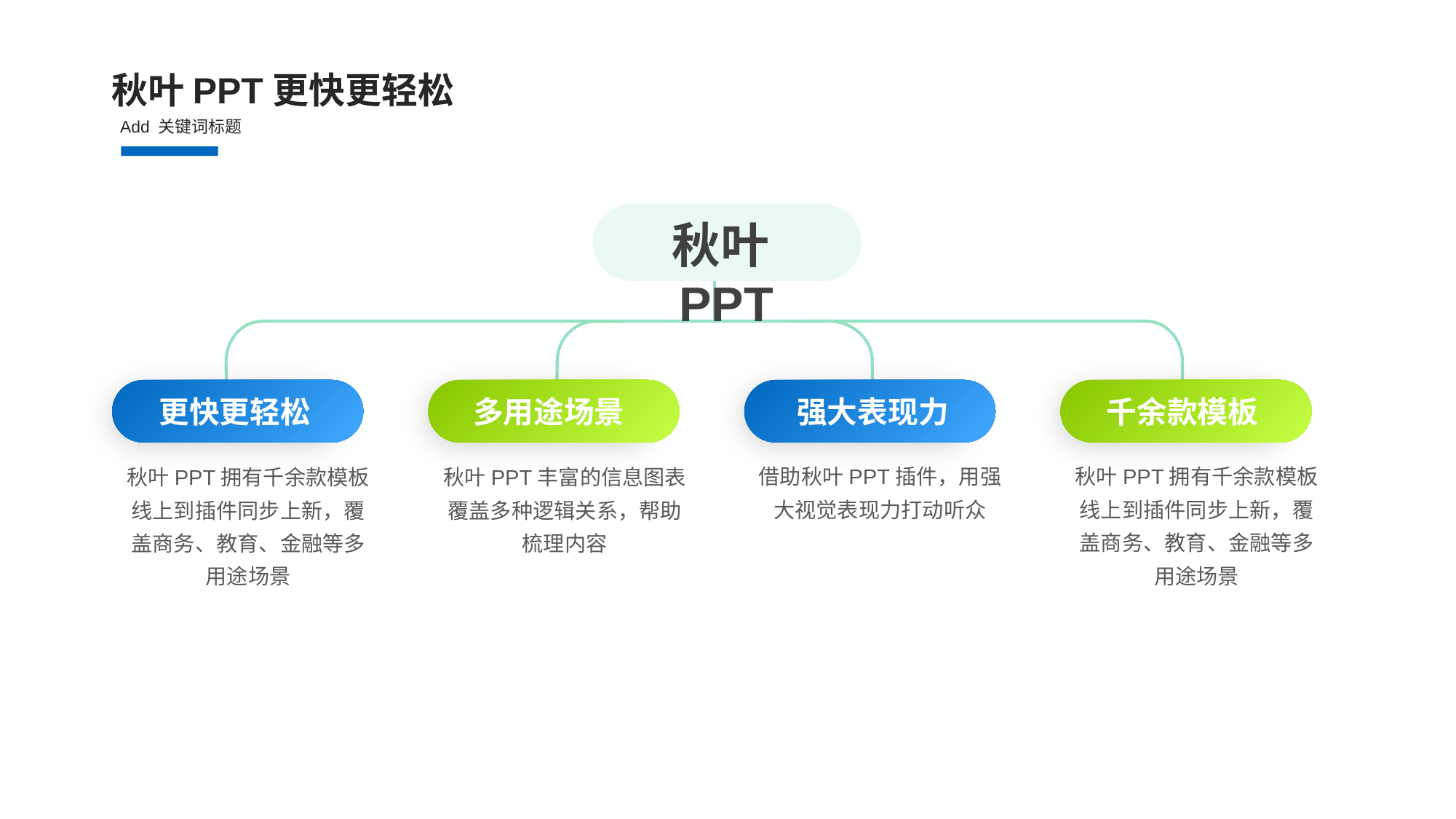

秋叶PPT更快更轻松
Add 关键词标题

秋叶PPT

更快更轻松
多用途场景
强大表现力
千余款模板
借助秋叶PPT插件，用强大视觉表现力打动听众
秋叶PPT拥有千余款模板线上到插件同步上新，覆盖商务、教育、金融等多用途场景
秋叶PPT拥有千余款模板线上到插件同步上新，覆盖商务、教育、金融等多用途场景
秋叶PPT丰富的信息图表覆盖多种逻辑关系，帮助梳理内容